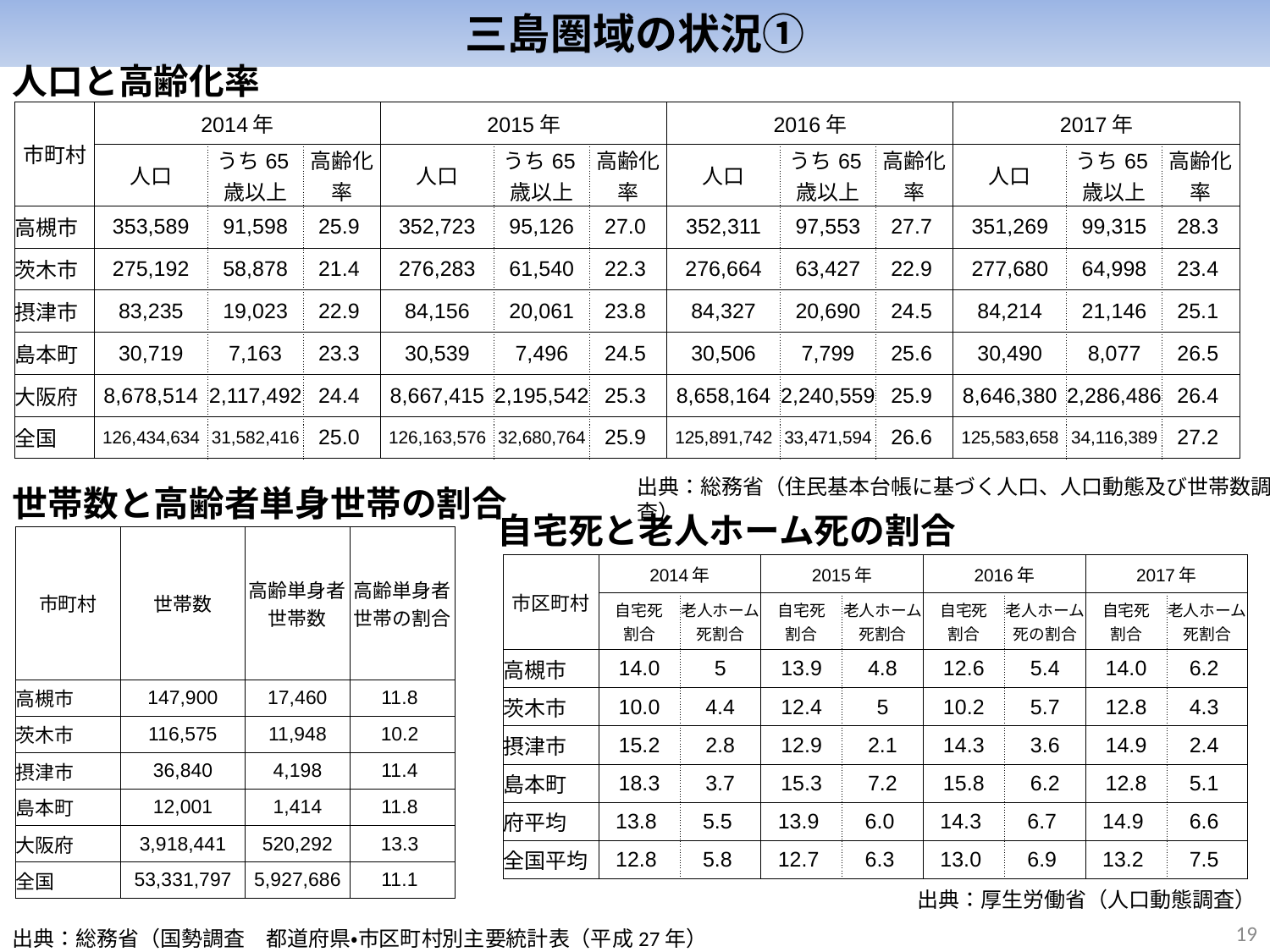

三島圏域の状況①
人口と高齢化率
| 市町村 | 2014年 |  |  | 2015年 |  |  | 2016年 |  |  | 2017年 |  |  |
| --- | --- | --- | --- | --- | --- | --- | --- | --- | --- | --- | --- | --- |
|  | 人口 | うち65歳以上 | 高齢化率 | 人口 | うち65歳以上 | 高齢化率 | 人口 | うち65歳以上 | 高齢化率 | 人口 | うち65歳以上 | 高齢化率 |
| 高槻市 | 353,589 | 91,598 | 25.9 | 352,723 | 95,126 | 27.0 | 352,311 | 97,553 | 27.7 | 351,269 | 99,315 | 28.3 |
| 茨木市 | 275,192 | 58,878 | 21.4 | 276,283 | 61,540 | 22.3 | 276,664 | 63,427 | 22.9 | 277,680 | 64,998 | 23.4 |
| 摂津市 | 83,235 | 19,023 | 22.9 | 84,156 | 20,061 | 23.8 | 84,327 | 20,690 | 24.5 | 84,214 | 21,146 | 25.1 |
| 島本町 | 30,719 | 7,163 | 23.3 | 30,539 | 7,496 | 24.5 | 30,506 | 7,799 | 25.6 | 30,490 | 8,077 | 26.5 |
| 大阪府 | 8,678,514 | 2,117,492 | 24.4 | 8,667,415 | 2,195,542 | 25.3 | 8,658,164 | 2,240,559 | 25.9 | 8,646,380 | 2,286,486 | 26.4 |
| 全国 | 126,434,634 | 31,582,416 | 25.0 | 126,163,576 | 32,680,764 | 25.9 | 125,891,742 | 33,471,594 | 26.6 | 125,583,658 | 34,116,389 | 27.2 |
出典：総務省（住民基本台帳に基づく人口、人口動態及び世帯数調査）
世帯数と高齢者単身世帯の割合
自宅死と老人ホーム死の割合
| 市町村 | 世帯数 | 高齢単身者 世帯数 | 高齢単身者 世帯の割合 |
| --- | --- | --- | --- |
| 高槻市 | 147,900 | 17,460 | 11.8 |
| 茨木市 | 116,575 | 11,948 | 10.2 |
| 摂津市 | 36,840 | 4,198 | 11.4 |
| 島本町 | 12,001 | 1,414 | 11.8 |
| 大阪府 | 3,918,441 | 520,292 | 13.3 |
| 全国 | 53,331,797 | 5,927,686 | 11.1 |
| 市区町村 | 2014年 |  | 2015年 |  | 2016年 |  | 2017年 |  |
| --- | --- | --- | --- | --- | --- | --- | --- | --- |
|  | 自宅死 割合 | 老人ホーム死割合 | 自宅死 割合 | 老人ホーム死割合 | 自宅死 割合 | 老人ホーム死の割合 | 自宅死 割合 | 老人ホーム死割合 |
| 高槻市 | 14.0 | 5 | 13.9 | 4.8 | 12.6 | 5.4 | 14.0 | 6.2 |
| 茨木市 | 10.0 | 4.4 | 12.4 | 5 | 10.2 | 5.7 | 12.8 | 4.3 |
| 摂津市 | 15.2 | 2.8 | 12.9 | 2.1 | 14.3 | 3.6 | 14.9 | 2.4 |
| 島本町 | 18.3 | 3.7 | 15.3 | 7.2 | 15.8 | 6.2 | 12.8 | 5.1 |
| 府平均 | 13.8 | 5.5 | 13.9 | 6.0 | 14.3 | 6.7 | 14.9 | 6.6 |
| 全国平均 | 12.8 | 5.8 | 12.7 | 6.3 | 13.0 | 6.9 | 13.2 | 7.5 |
出典：厚生労働省（人口動態調査）
19
出典：総務省（国勢調査　都道府県・市区町村別主要統計表（平成27年）